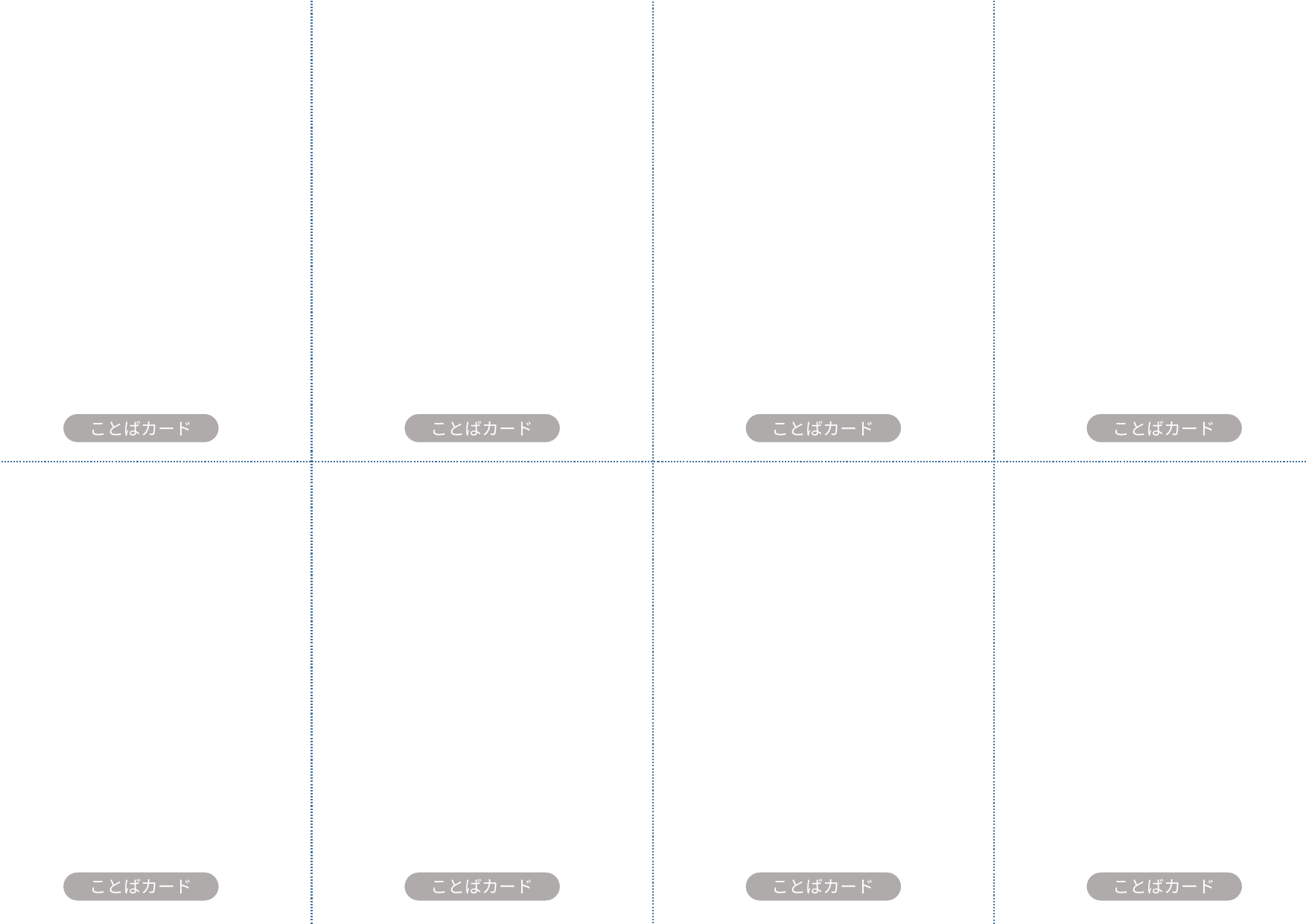

ことばカード
ことばカード
ことばカード
ことばカード
ことばカード
ことばカード
ことばカード
ことばカード